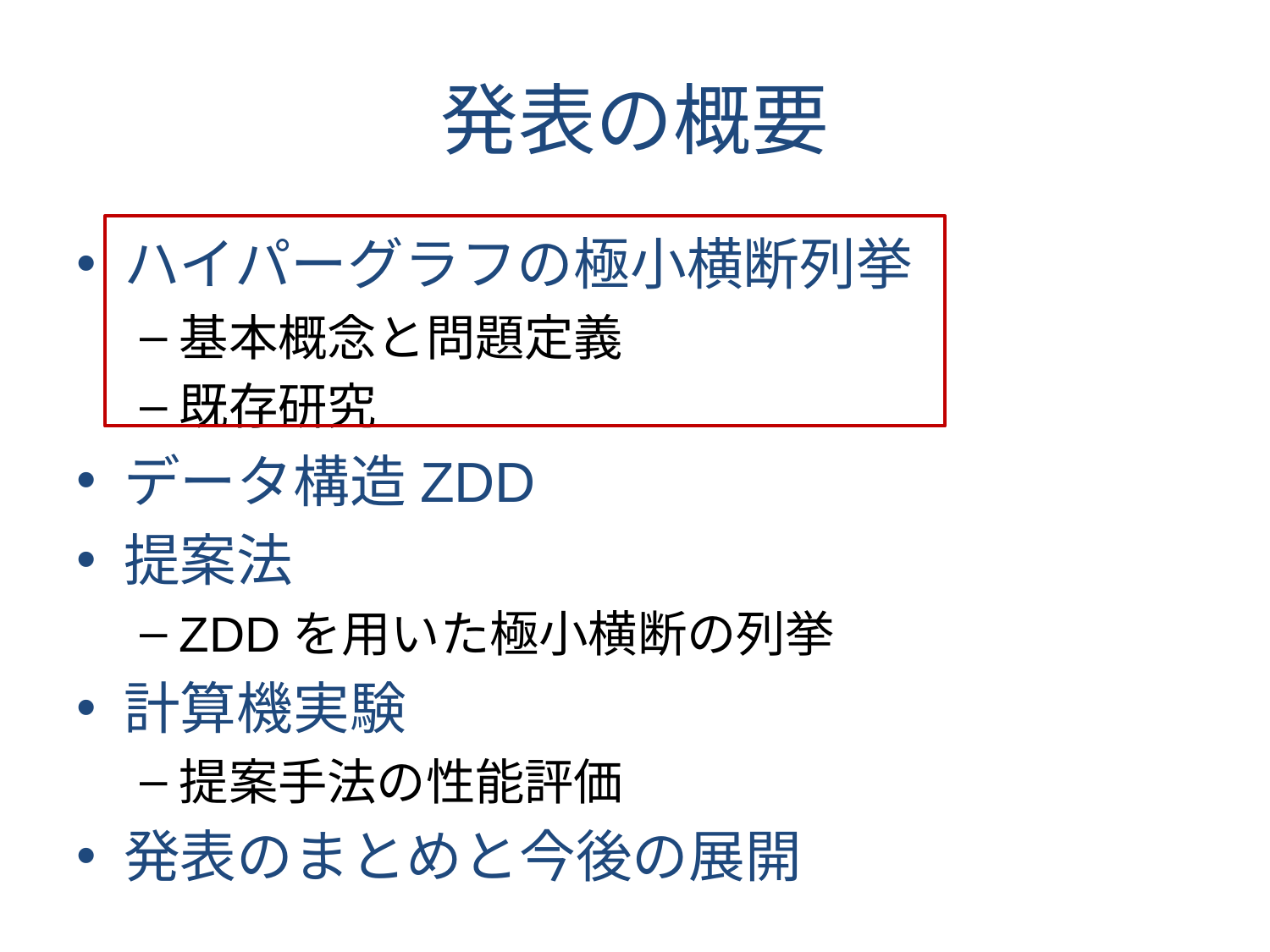

# 発表の概要

ハイパーグラフの極小横断列挙
基本概念と問題定義
既存研究
データ構造ZDD
提案法
ZDDを用いた極小横断の列挙
計算機実験
提案手法の性能評価
発表のまとめと今後の展開